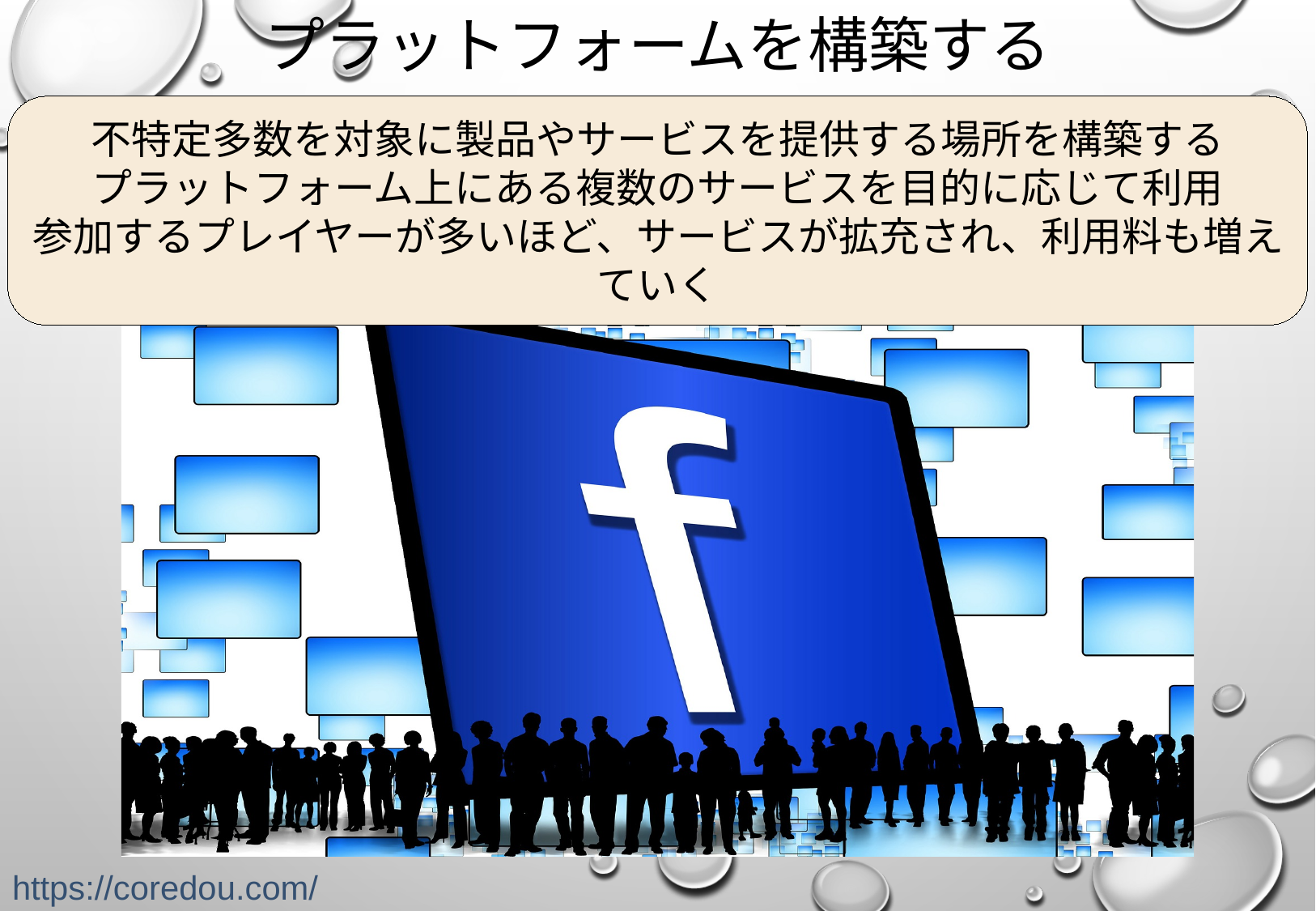

# プラットフォームを構築する
不特定多数を対象に製品やサービスを提供する場所を構築する
プラットフォーム上にある複数のサービスを目的に応じて利用
参加するプレイヤーが多いほど、サービスが拡充され、利用料も増えていく

https://coredou.com/